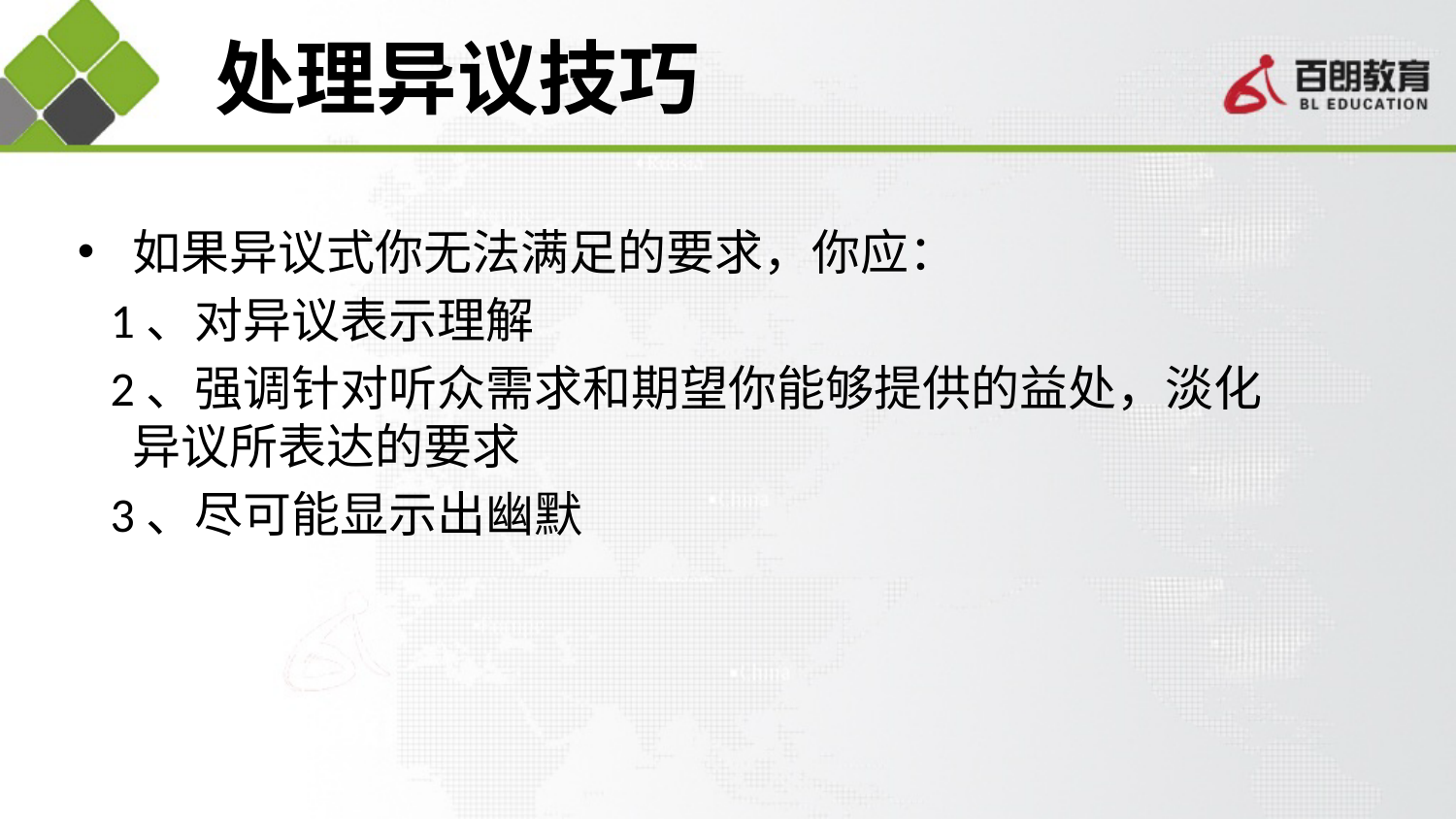

# 处理异议技巧
如果异议式你无法满足的要求，你应：
   1、对异议表示理解
   2、强调针对听众需求和期望你能够提供的益处，淡化异议所表达的要求
   3、尽可能显示出幽默